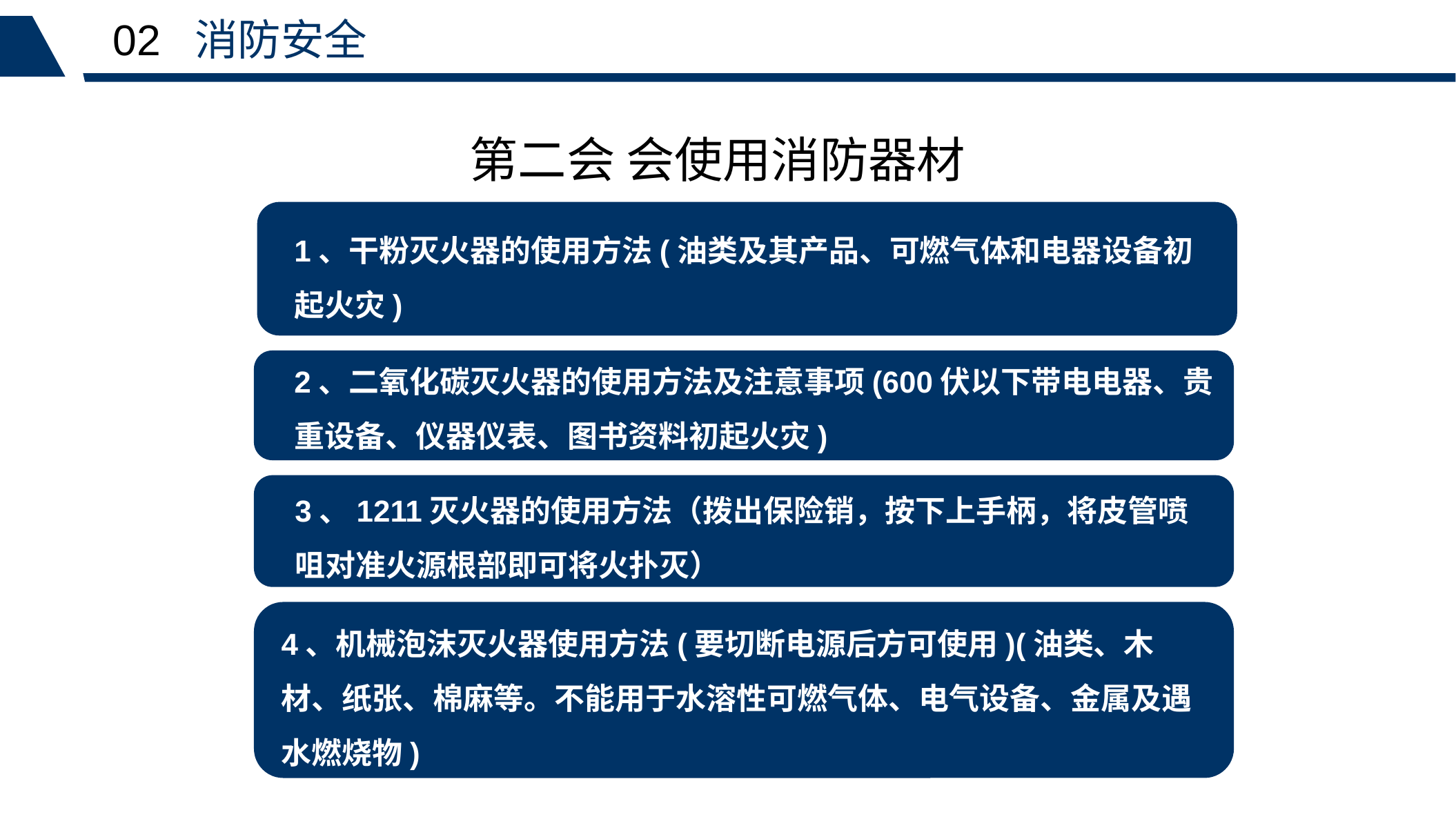

02  消防安全

第二会 会使用消防器材

1、干粉灭火器的使用方法(油类及其产品、可燃气体和电器设备初起火灾)
2、二氧化碳灭火器的使用方法及注意事项(600伏以下带电电器、贵重设备、仪器仪表、图书资料初起火灾)

3、1211灭火器的使用方法（拨出保险销，按下上手柄，将皮管喷咀对准火源根部即可将火扑灭）

4、机械泡沫灭火器使用方法(要切断电源后方可使用)(油类、木材、纸张、棉麻等。不能用于水溶性可燃气体、电气设备、金属及遇水燃烧物)